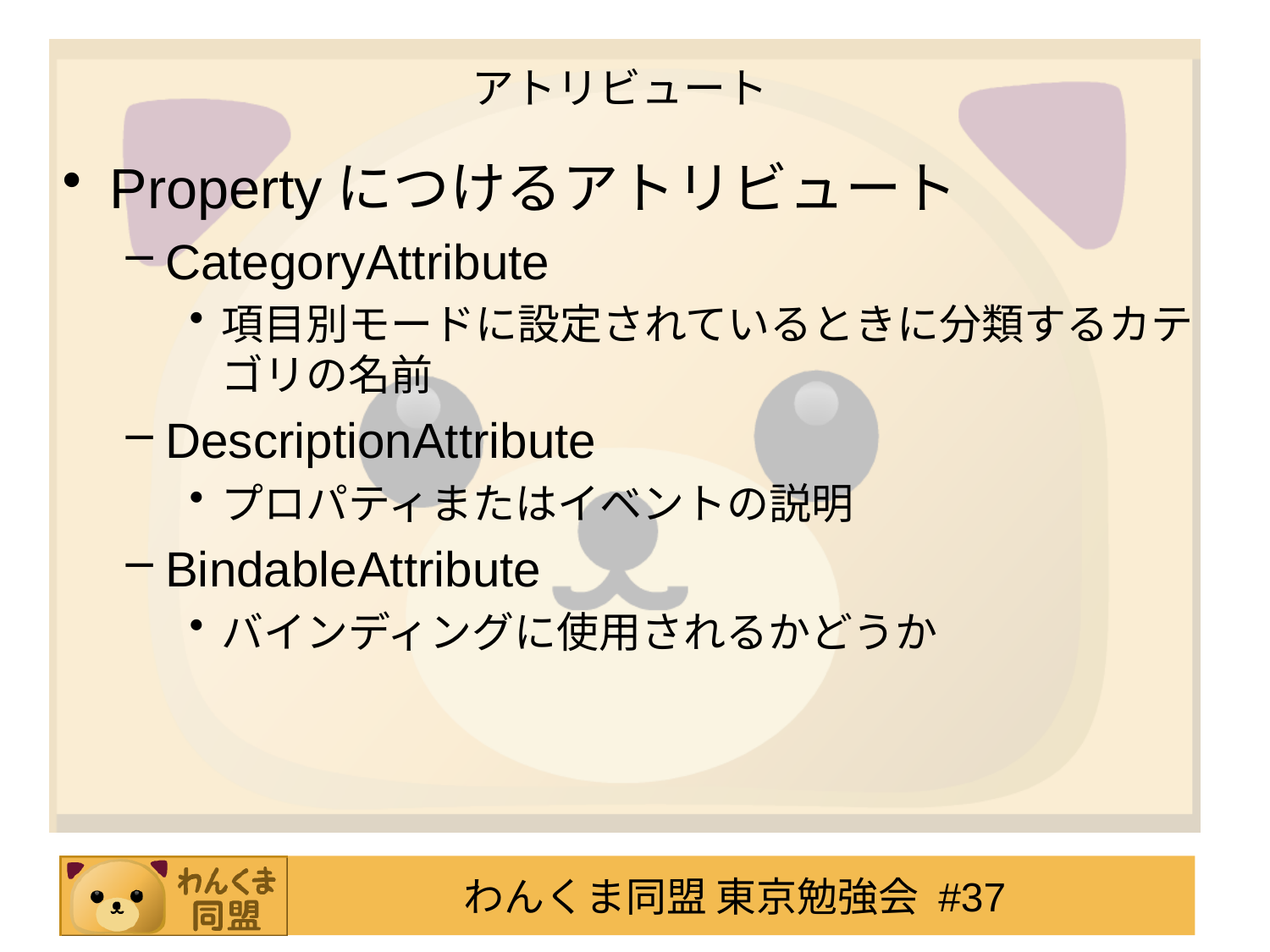

# アトリビュート
Propertyにつけるアトリビュート
CategoryAttribute
項目別モードに設定されているときに分類するカテゴリの名前
DescriptionAttribute
プロパティまたはイベントの説明
BindableAttribute
バインディングに使用されるかどうか